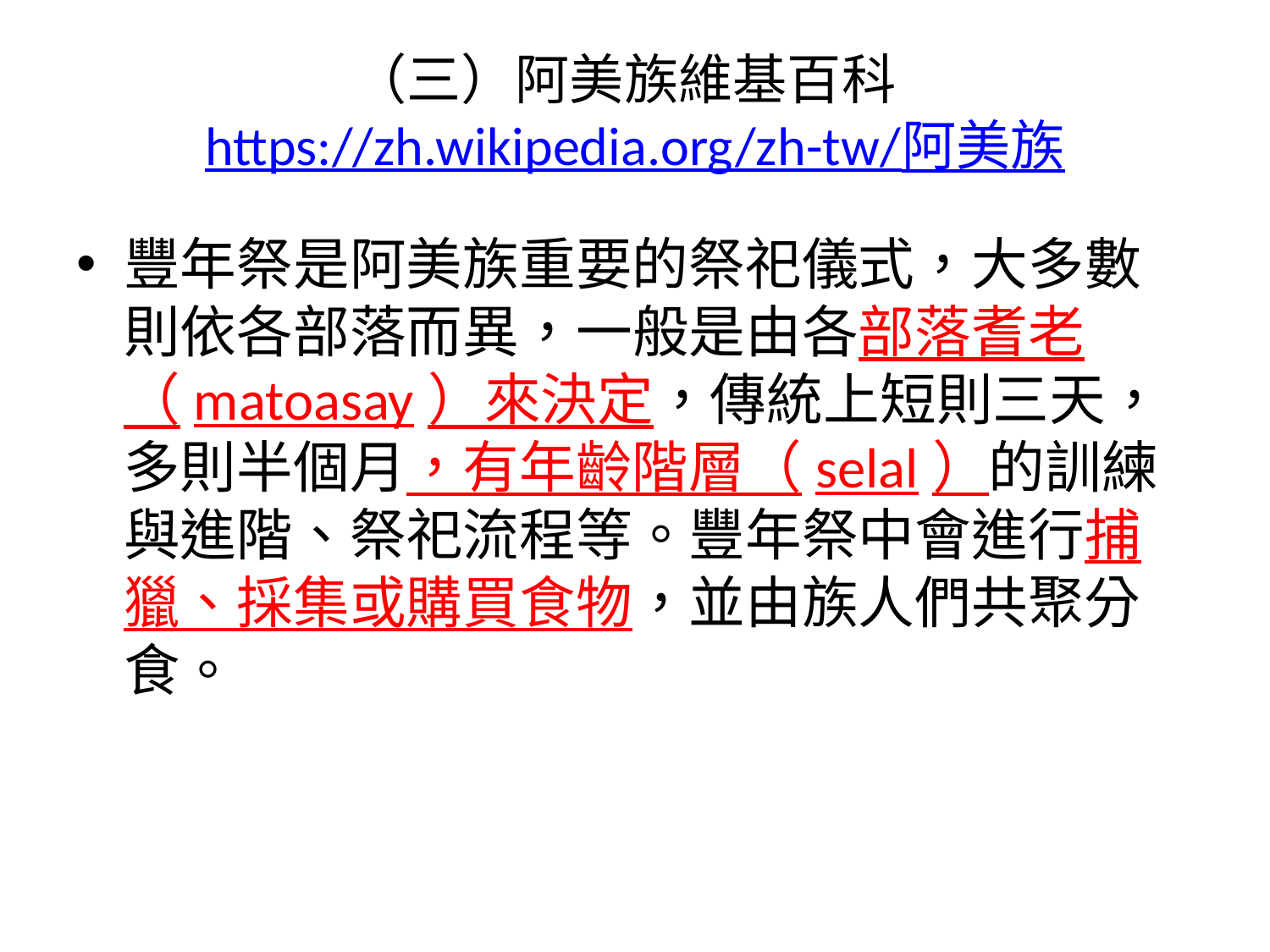

# （三）阿美族維基百科 https://zh.wikipedia.org/zh-tw/阿美族
豐年祭是阿美族重要的祭祀儀式，大多數則依各部落而異，一般是由各部落耆老（matoasay）來決定，傳統上短則三天，多則半個月，有年齡階層（selal）的訓練與進階、祭祀流程等。豐年祭中會進行捕獵、採集或購買食物，並由族人們共聚分食。